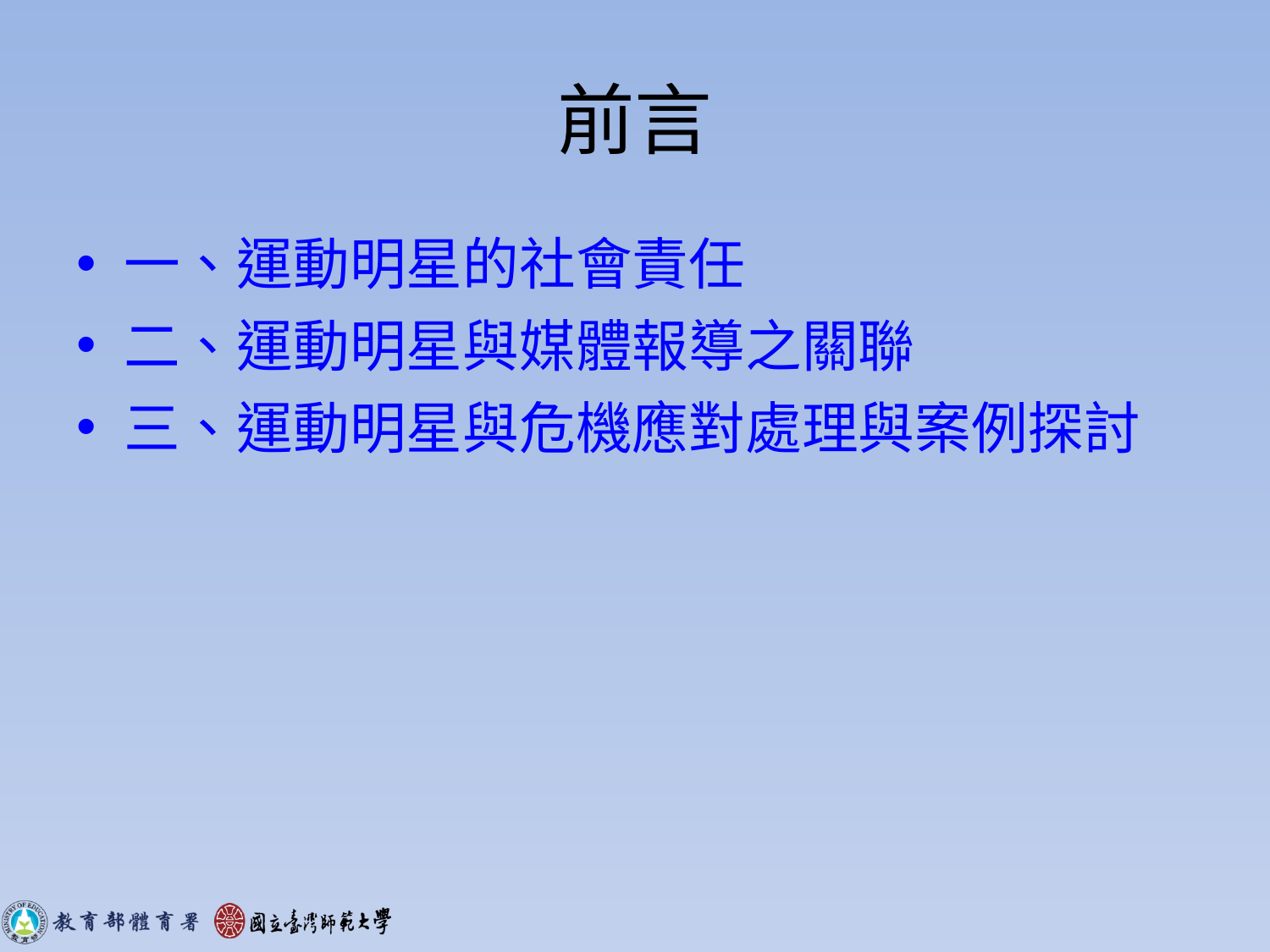

# 前言
一、運動明星的社會責任
二、運動明星與媒體報導之關聯
三、運動明星與危機應對處理與案例探討